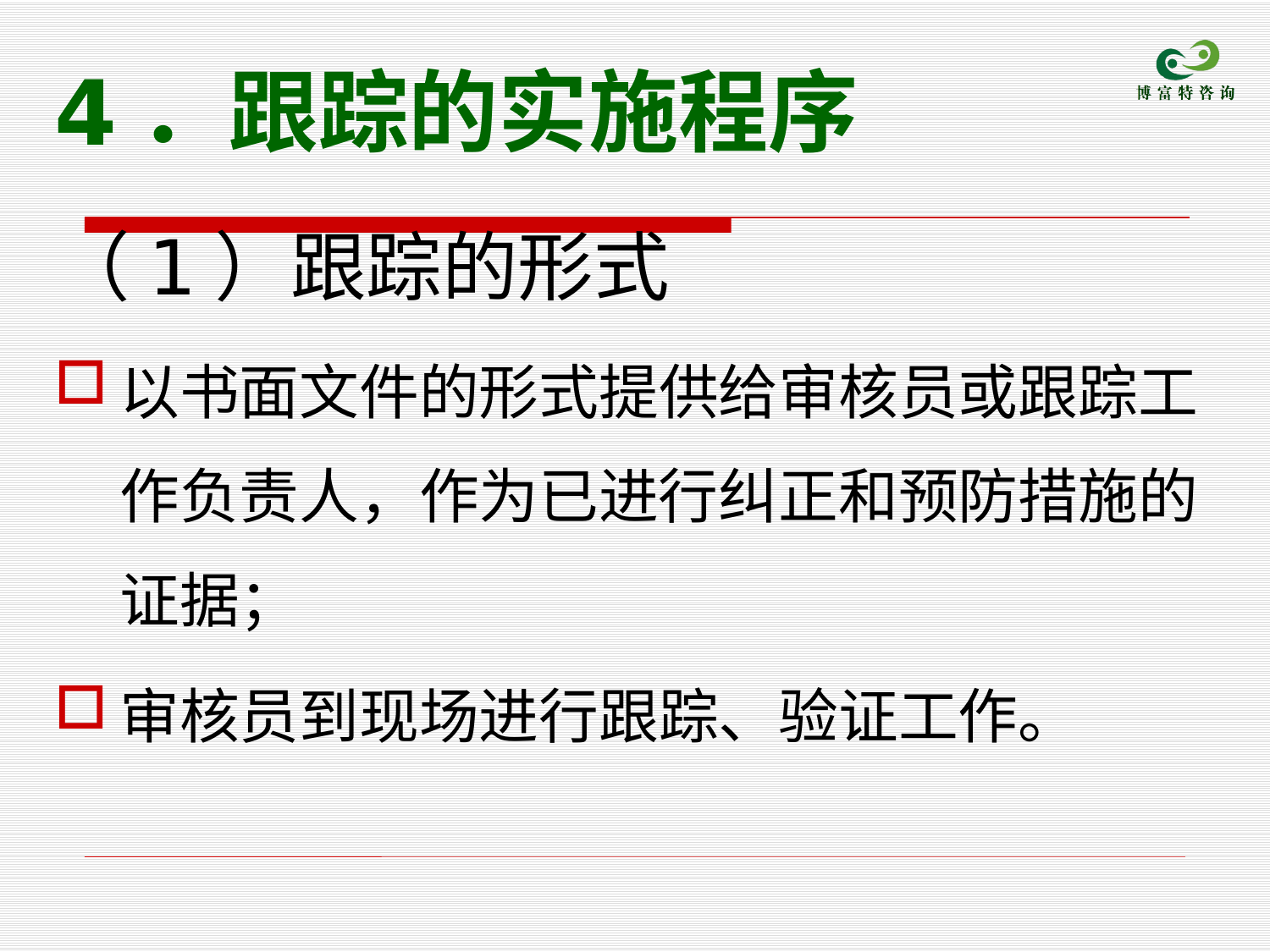

4．跟踪的实施程序
（1）跟踪的形式
以书面文件的形式提供给审核员或跟踪工作负责人，作为已进行纠正和预防措施的证据；
审核员到现场进行跟踪、验证工作。
788